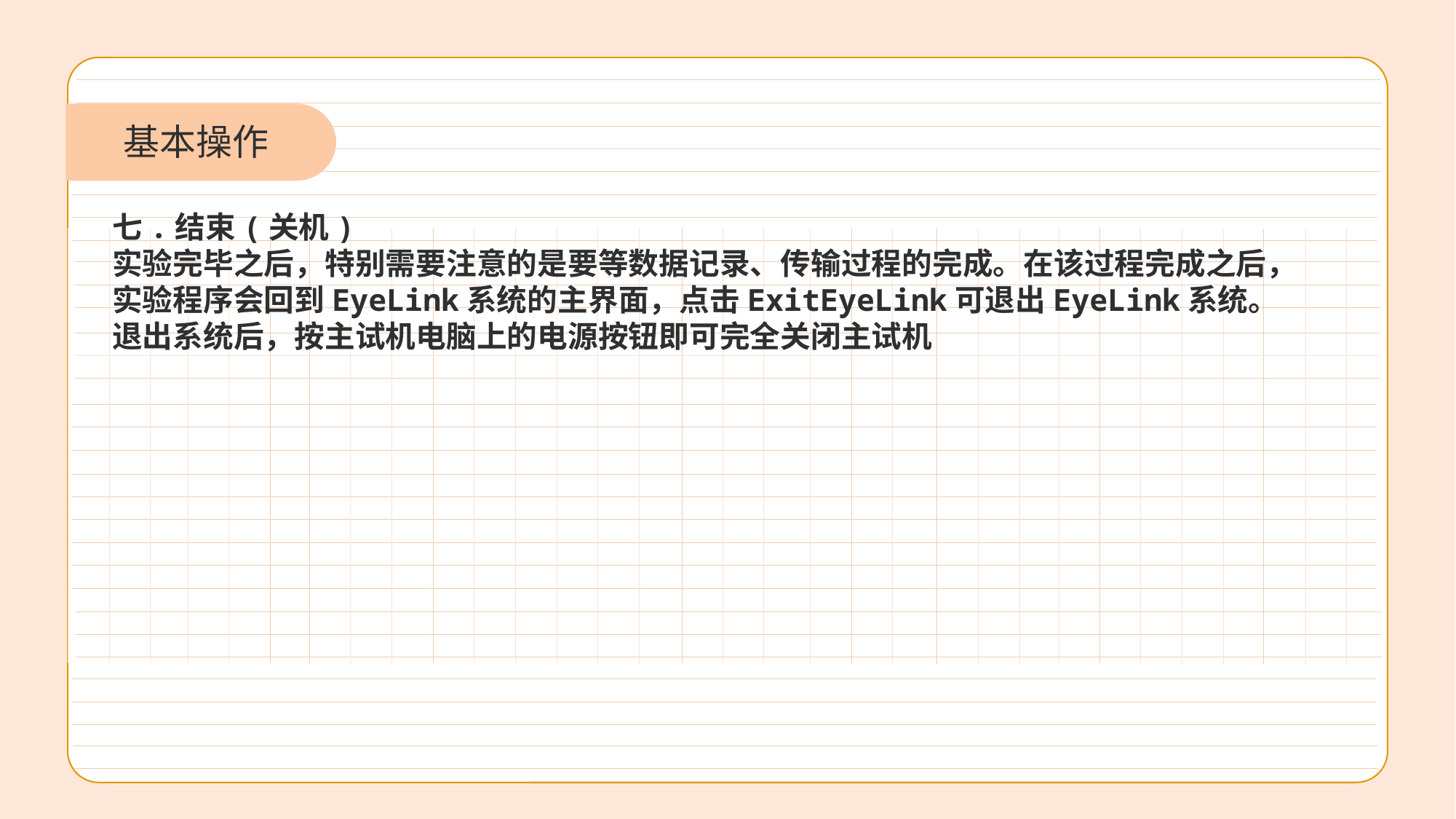

基本操作
七.结束(关机)
实验完毕之后，特别需要注意的是要等数据记录、传输过程的完成。在该过程完成之后，实验程序会回到EyeLink系统的主界面，点击ExitEyeLink可退出EyeLink系统。退出系统后，按主试机电脑上的电源按钮即可完全关闭主试机